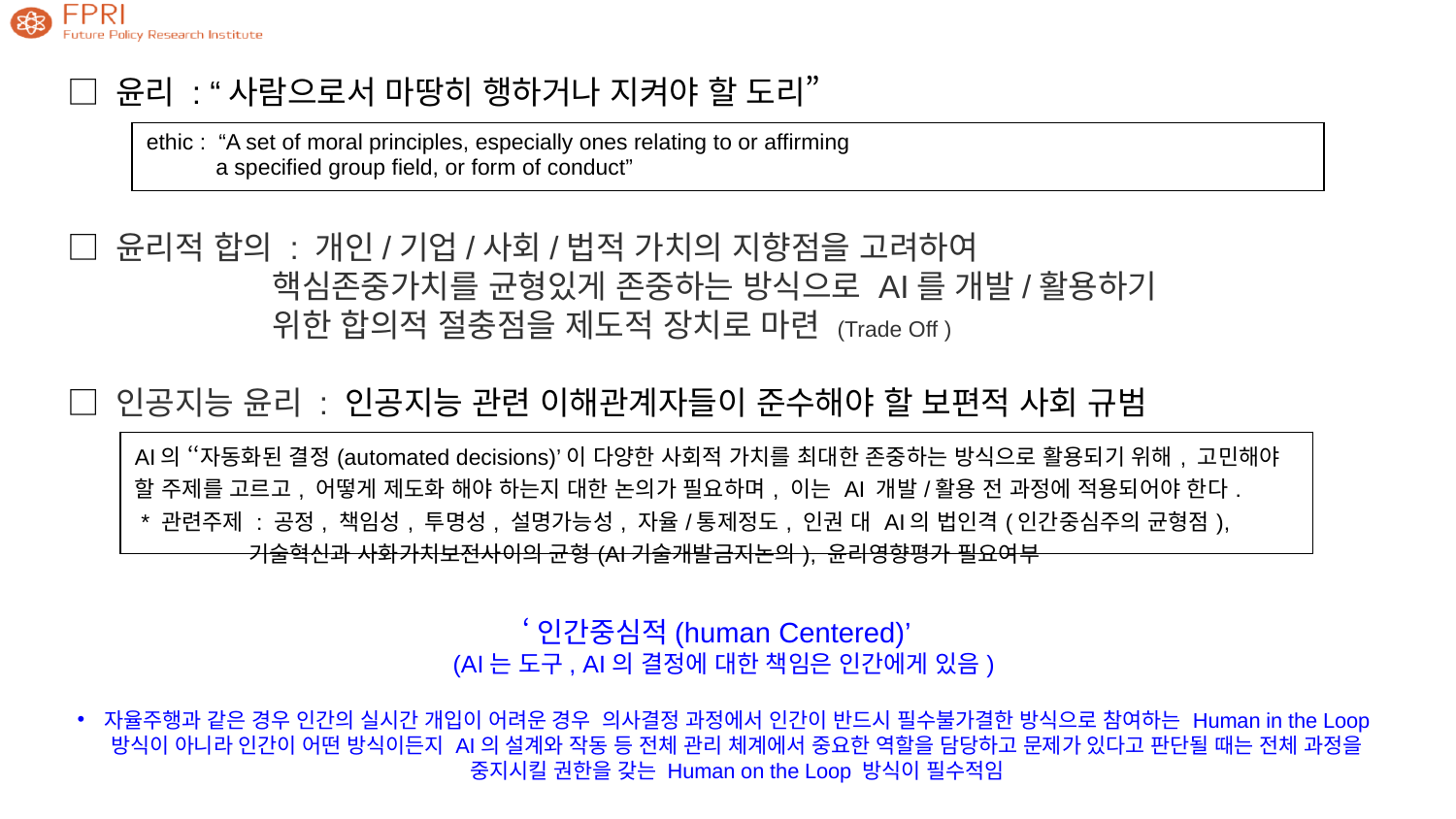

□ 윤리 : “사람으로서 마땅히 행하거나 지켜야 할 도리”

□ 윤리적 합의 : 개인/기업/사회/법적 가치의 지향점을 고려하여
                      핵심존중가치를 균형있게 존중하는 방식으로 AI를 개발/활용하기
                      위한 합의적 절충점을 제도적 장치로 마련 (Trade Off )

□ 인공지능 윤리 : 인공지능 관련 이해관계자들이 준수해야 할 보편적 사회 규범

‘인간중심적(human Centered)’
(AI는 도구, AI의 결정에 대한 책임은 인간에게 있음)

자율주행과 같은 경우 인간의 실시간 개입이 어려운 경우  의사결정 과정에서 인간이 반드시 필수불가결한 방식으로 참여하는 Human in the Loop 방식이 아니라 인간이 어떤 방식이든지 AI의 설계와 작동 등 전체 관리 체계에서 중요한 역할을 담당하고 문제가 있다고 판단될 때는 전체 과정을 중지시킬 권한을 갖는 Human on the Loop 방식이 필수적임
| ethic : “A set of moral principles, especially ones relating to or affirming a specified group field, or form of conduct” |
| --- |
| AI의 ‘‘자동화된 결정(automated decisions)’이 다양한 사회적 가치를 최대한 존중하는 방식으로 활용되기 위해, 고민해야 할 주제를 고르고, 어떻게 제도화 해야 하는지 대한 논의가 필요하며, 이는 AI 개발/활용 전 과정에 적용되어야 한다. \* 관련주제 : 공정, 책임성, 투명성, 설명가능성, 자율/통제정도, 인권 대 AI의 법인격(인간중심주의 균형점), 기술혁신과 사화가치보전사이의 균형(AI기술개발금지논의), 윤리영향평가 필요여부 |
| --- |